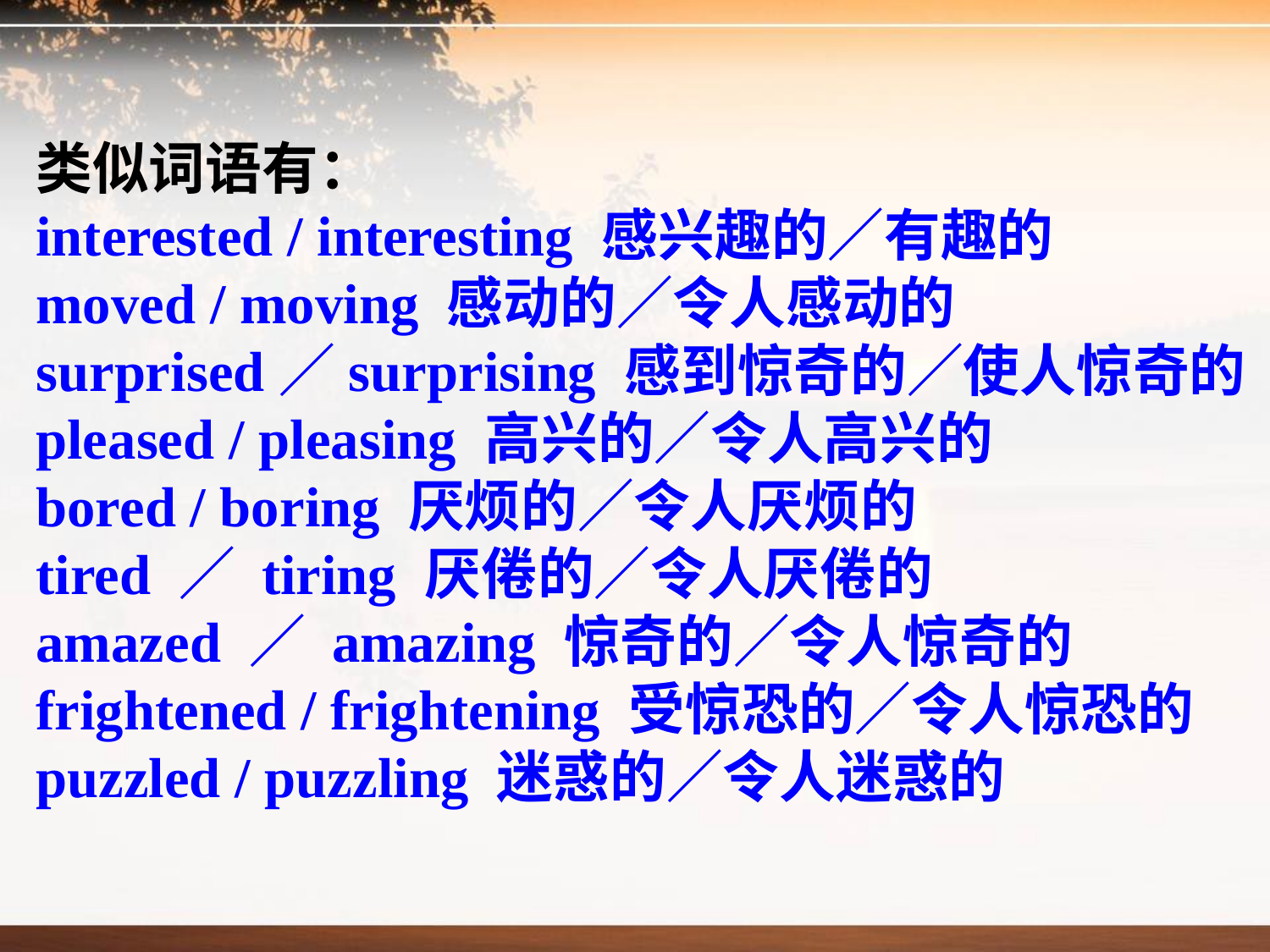

类似词语有：
interested / interesting 感兴趣的／有趣的
moved / moving 感动的／令人感动的
surprised／surprising 感到惊奇的／使人惊奇的
pleased / pleasing 高兴的／令人高兴的
bored / boring 厌烦的／令人厌烦的
tired ／ tiring 厌倦的／令人厌倦的
amazed ／ amazing 惊奇的／令人惊奇的
frightened / frightening 受惊恐的／令人惊恐的
puzzled / puzzling 迷惑的／令人迷惑的